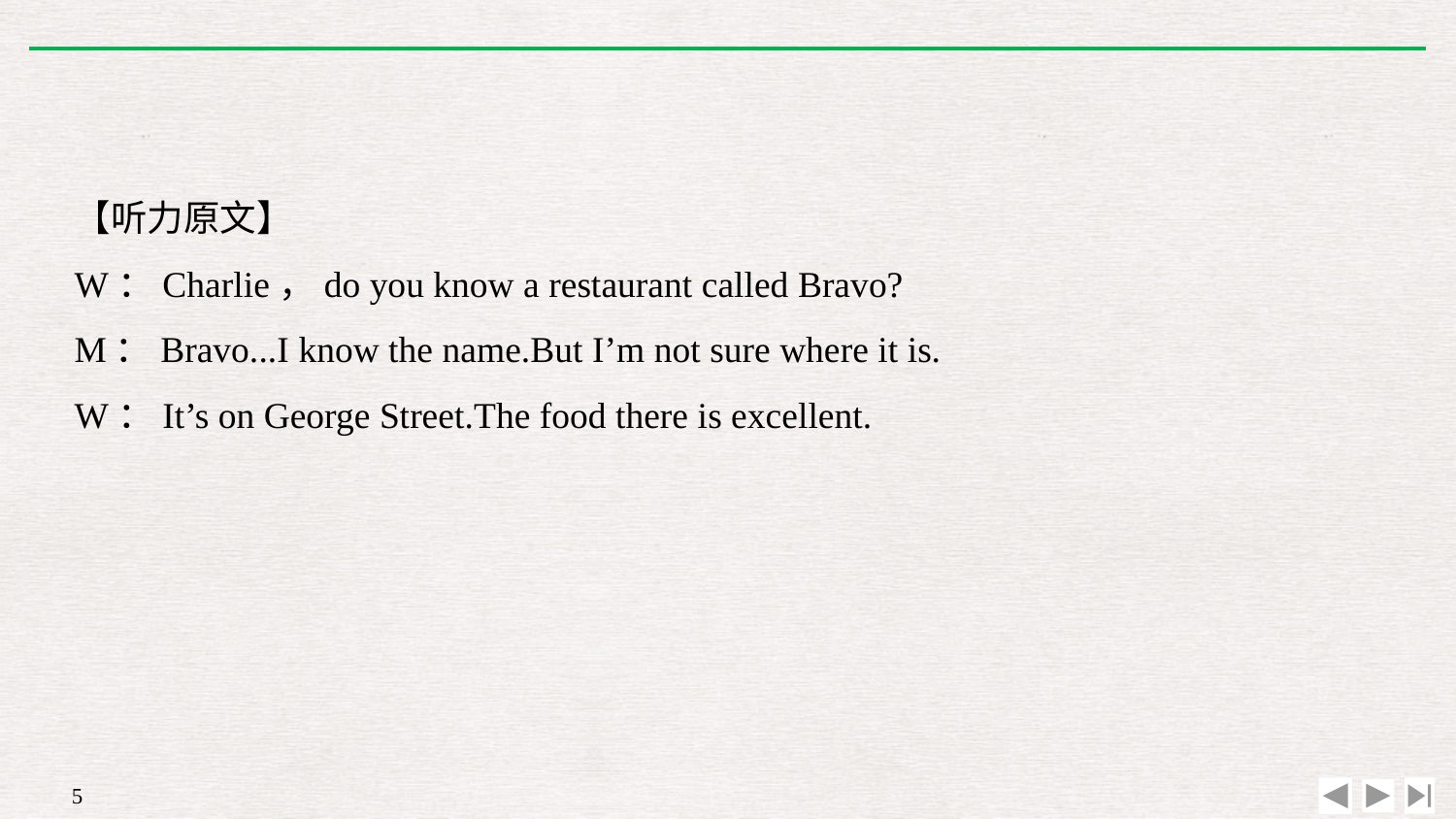

【听力原文】
W：Charlie，do you know a restaurant called Bravo?
M：Bravo...I know the name.But I’m not sure where it is.
W：It’s on George Street.The food there is excellent.